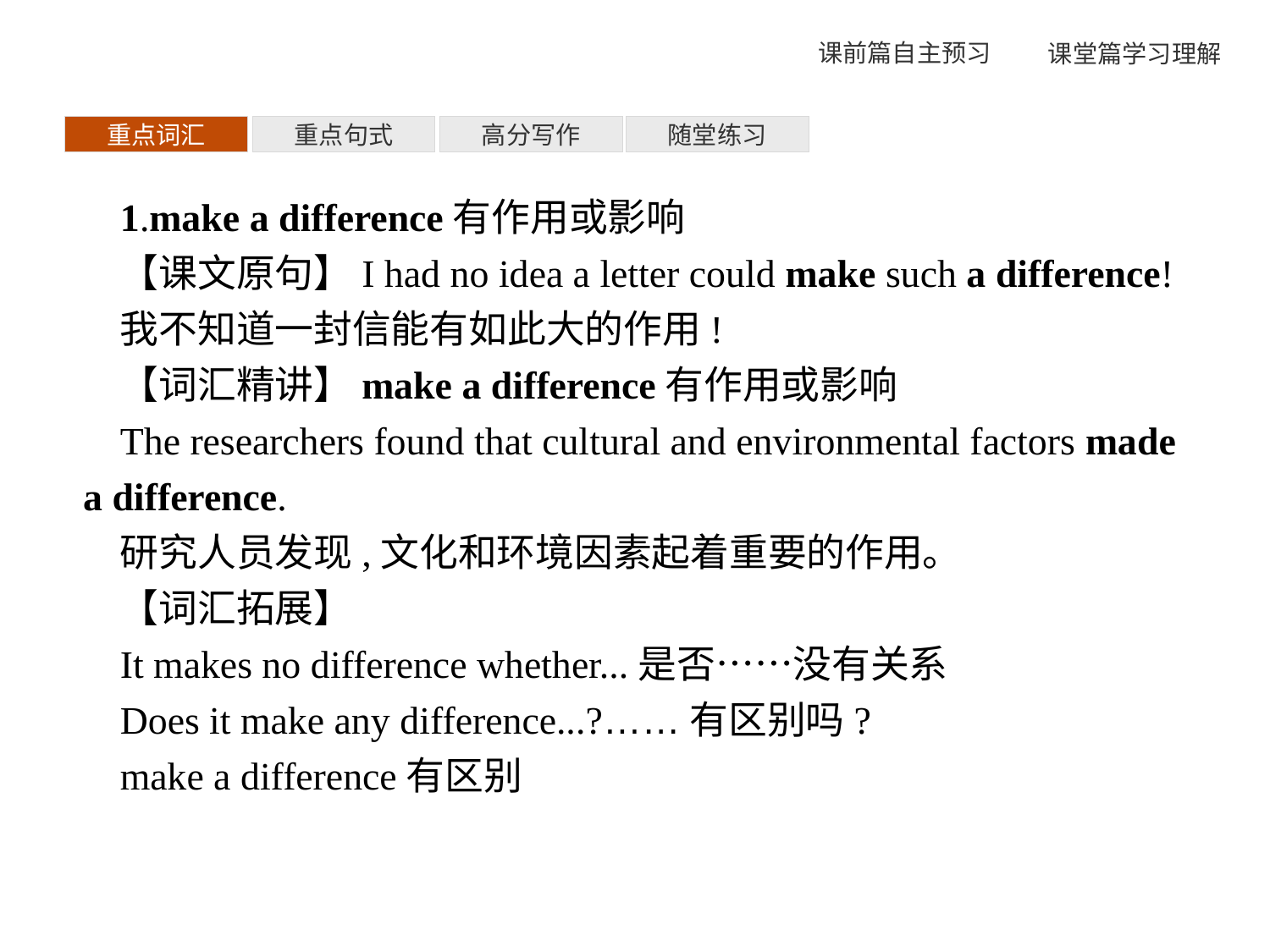

重点词汇
重点句式
高分写作
随堂练习
1.make a difference有作用或影响
【课文原句】I had no idea a letter could make such a difference!
我不知道一封信能有如此大的作用!
【词汇精讲】make a difference有作用或影响
The researchers found that cultural and environmental factors made a difference.
研究人员发现,文化和环境因素起着重要的作用。
【词汇拓展】
It makes no difference whether...是否……没有关系
Does it make any difference...?……有区别吗?
make a difference有区别